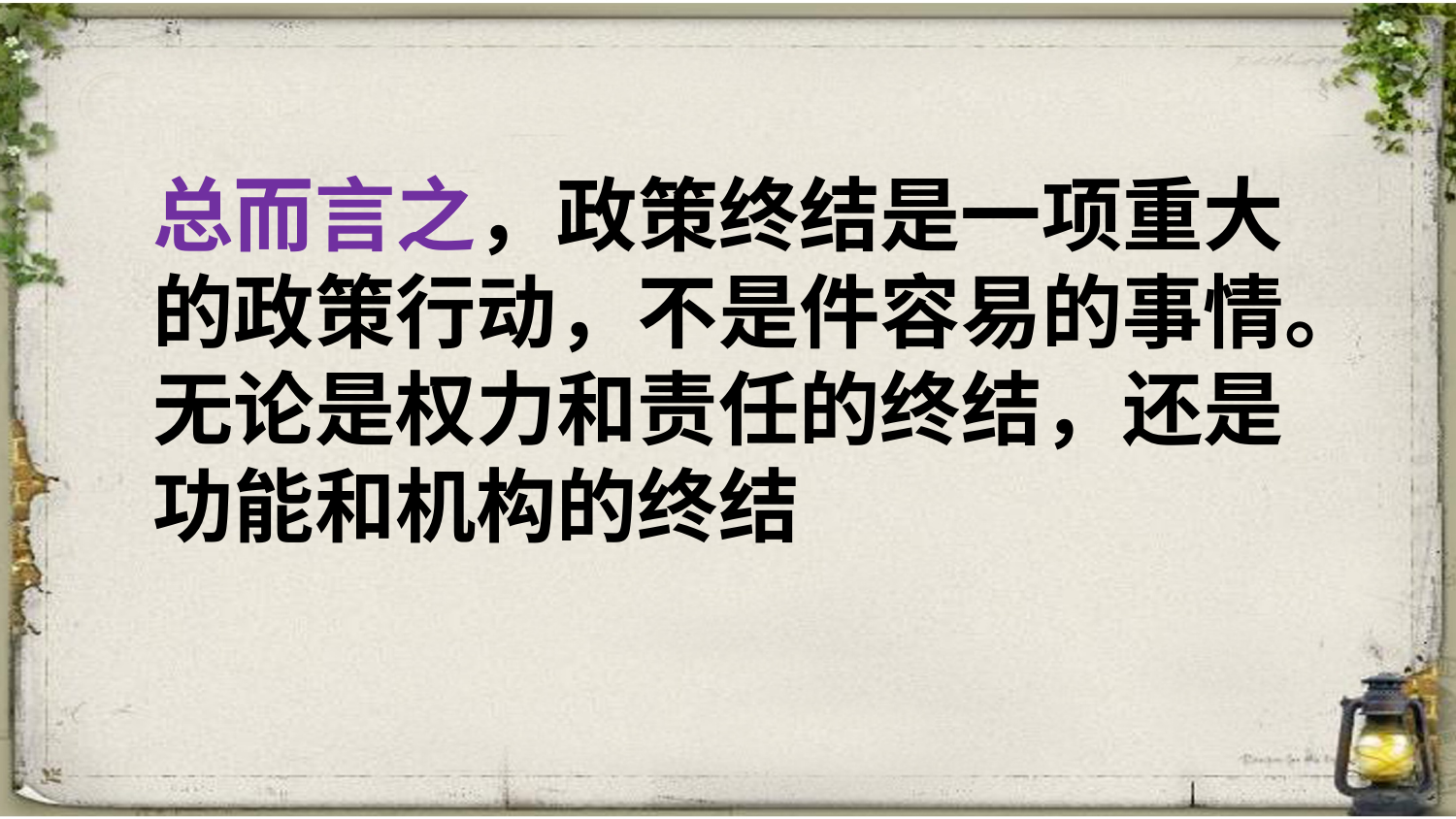

总而言之，政策终结是一项重大的政策行动，不是件容易的事情。无论是权力和责任的终结，还是功能和机构的终结